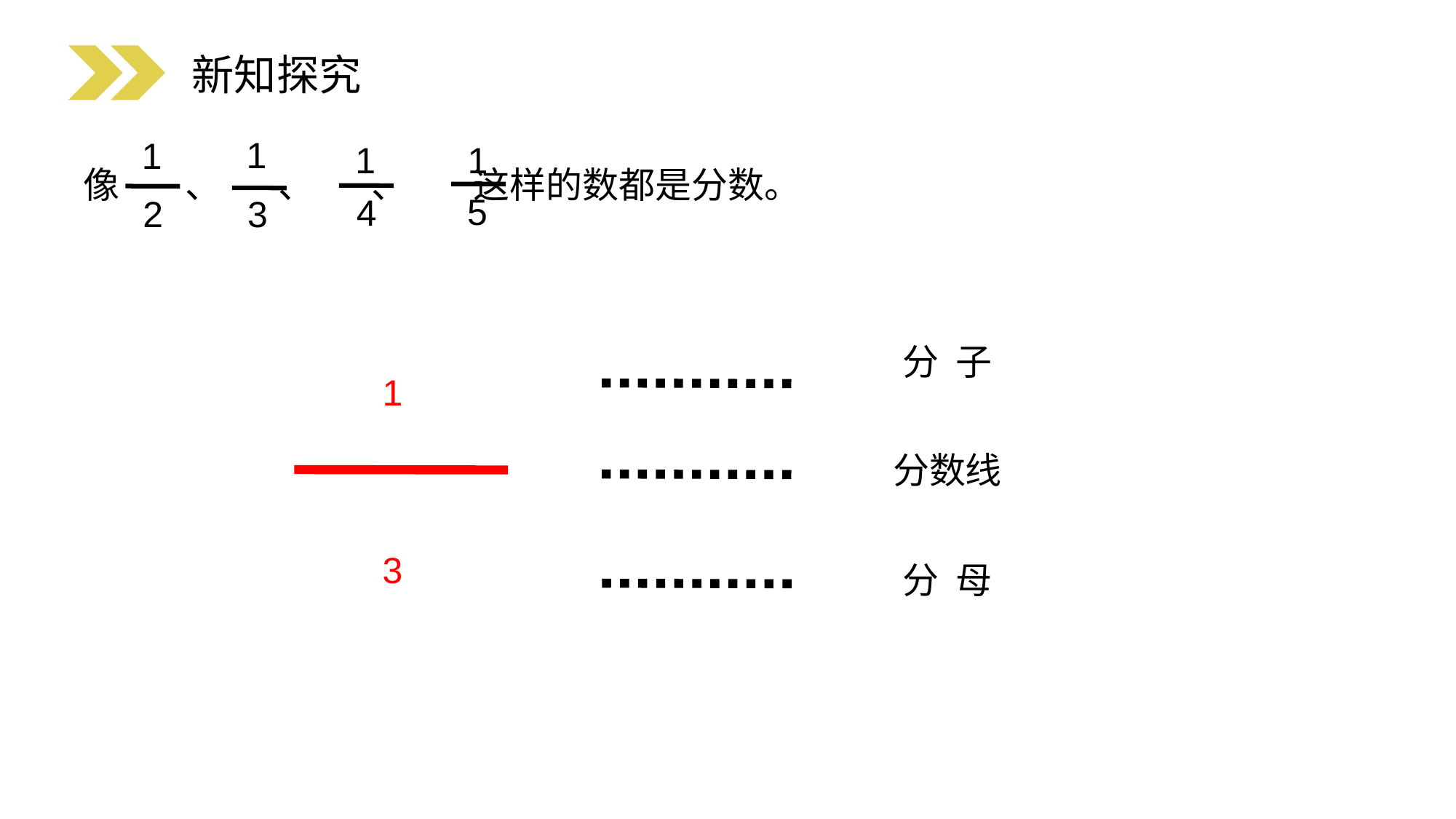

新知探究
 1
  2

 1
  3

 1
  4

 1
  5

像        、       、       、        这样的数都是分数。
分  子

分数线

分  母

1

3